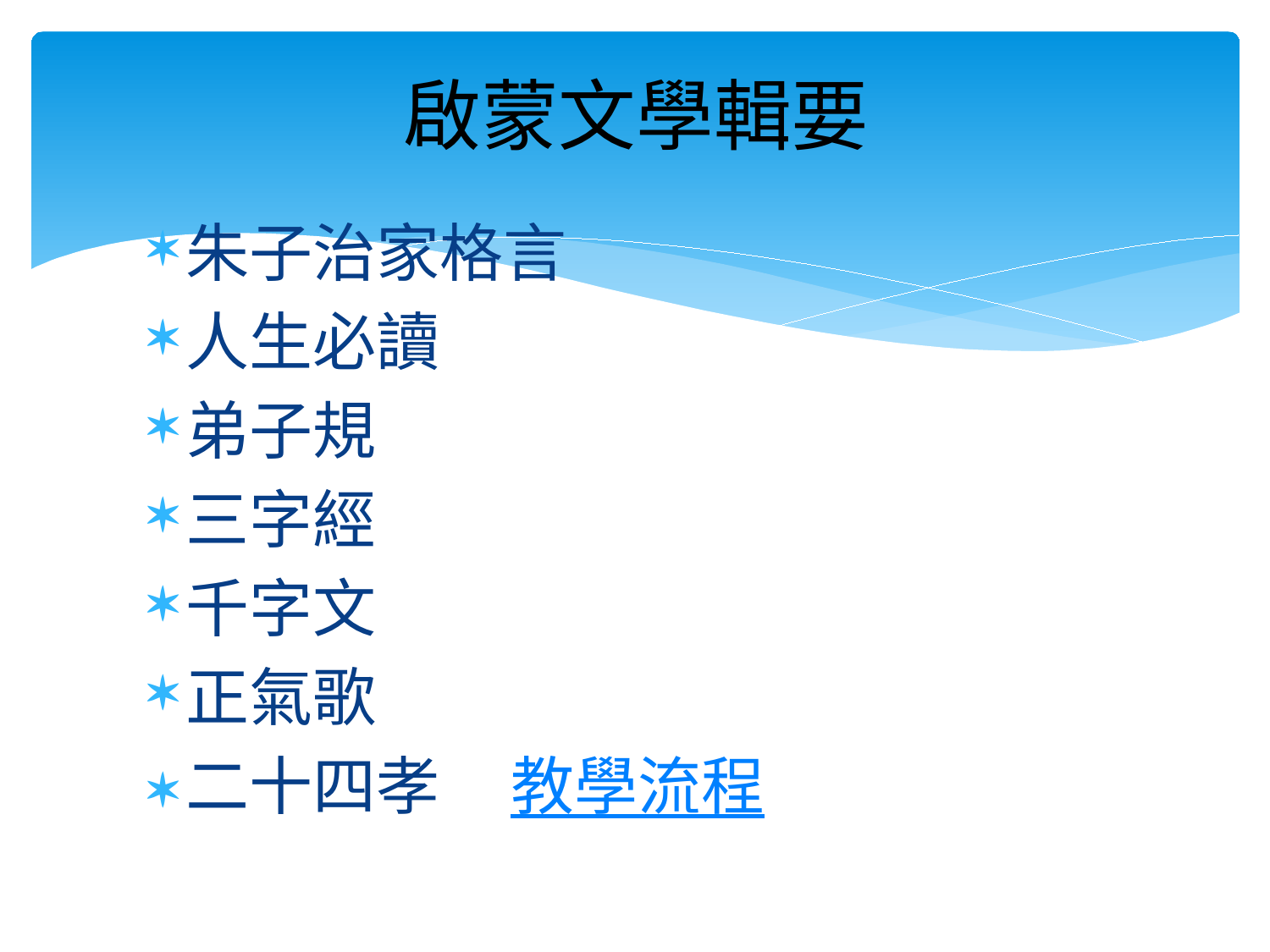

# 啟蒙文學輯要
朱子治家格言
人生必讀
弟子規
三字經
千字文
正氣歌
二十四孝     教學流程